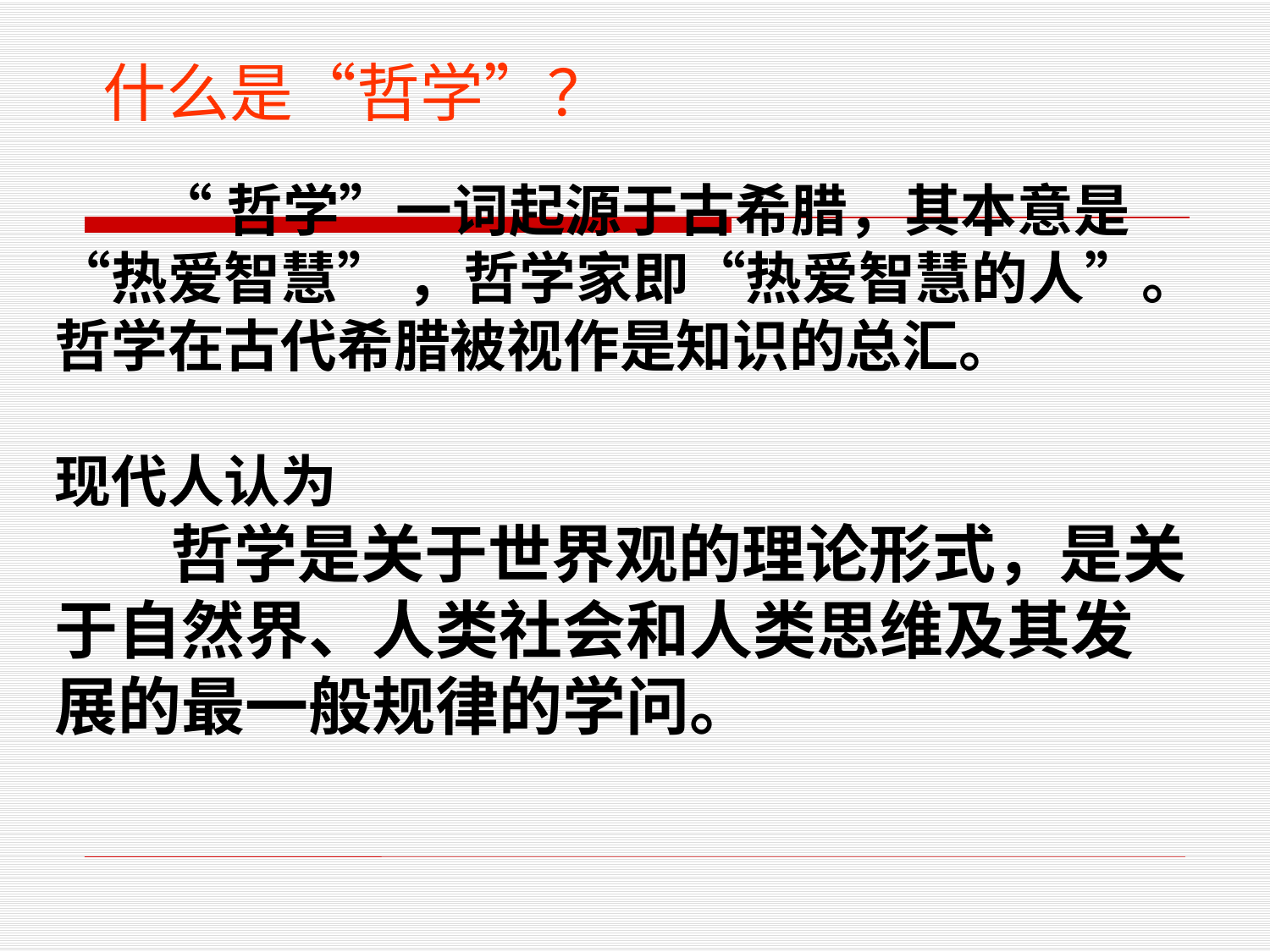

什么是“哲学”？
        “哲学”一词起源于古希腊，其本意是“热爱智慧” ，哲学家即“热爱智慧的人”。哲学在古代希腊被视作是知识的总汇。

现代人认为
       哲学是关于世界观的理论形式，是关于自然界、人类社会和人类思维及其发展的最一般规律的学问。